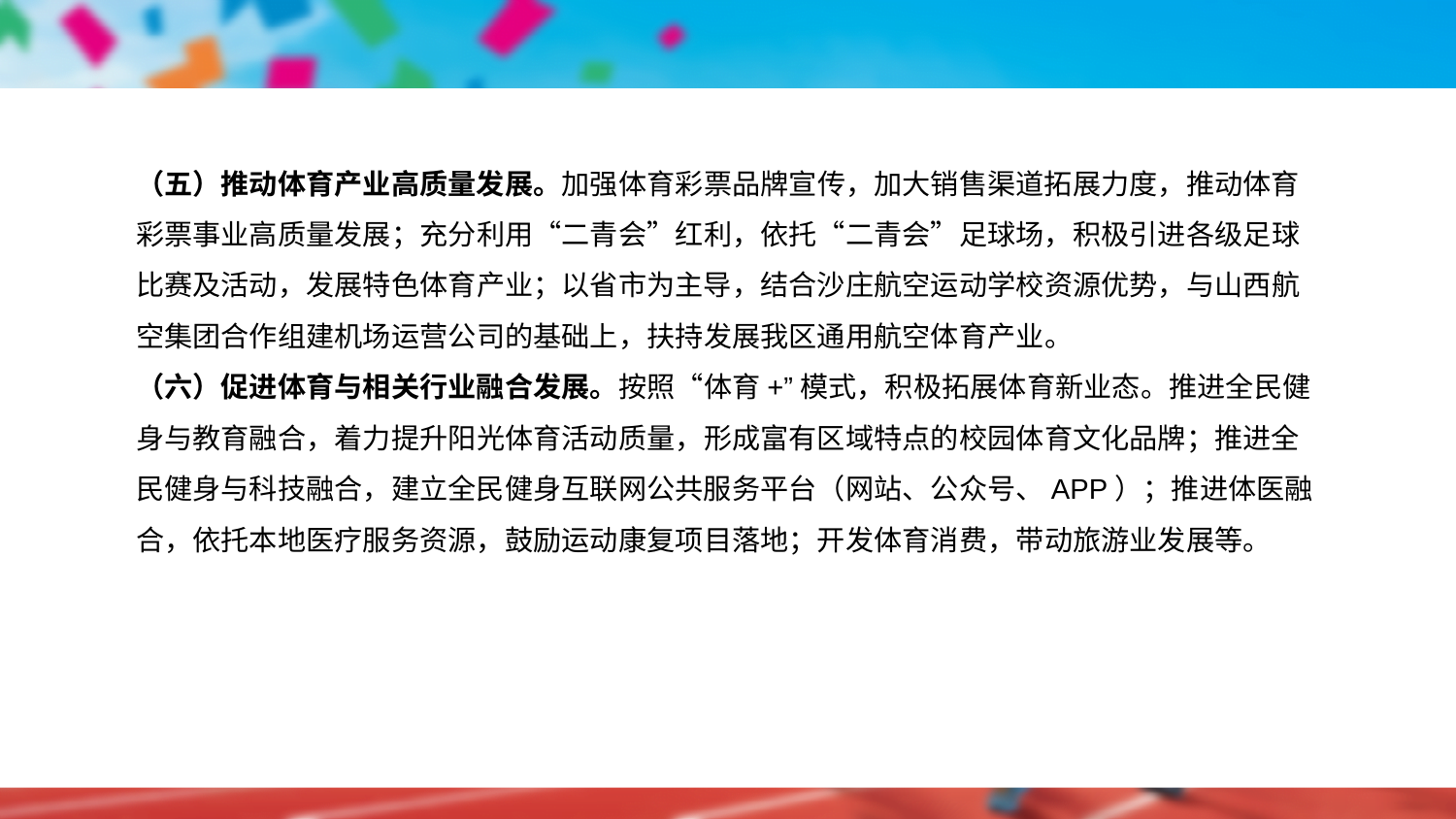

（五）推动体育产业高质量发展。加强体育彩票品牌宣传，加大销售渠道拓展力度，推动体育彩票事业高质量发展；充分利用“二青会”红利，依托“二青会”足球场，积极引进各级足球比赛及活动，发展特色体育产业；以省市为主导，结合沙庄航空运动学校资源优势，与山西航空集团合作组建机场运营公司的基础上，扶持发展我区通用航空体育产业。
（六）促进体育与相关行业融合发展。按照“体育+”模式，积极拓展体育新业态。推进全民健身与教育融合，着力提升阳光体育活动质量，形成富有区域特点的校园体育文化品牌；推进全民健身与科技融合，建立全民健身互联网公共服务平台（网站、公众号、APP）；推进体医融合，依托本地医疗服务资源，鼓励运动康复项目落地；开发体育消费，带动旅游业发展等。